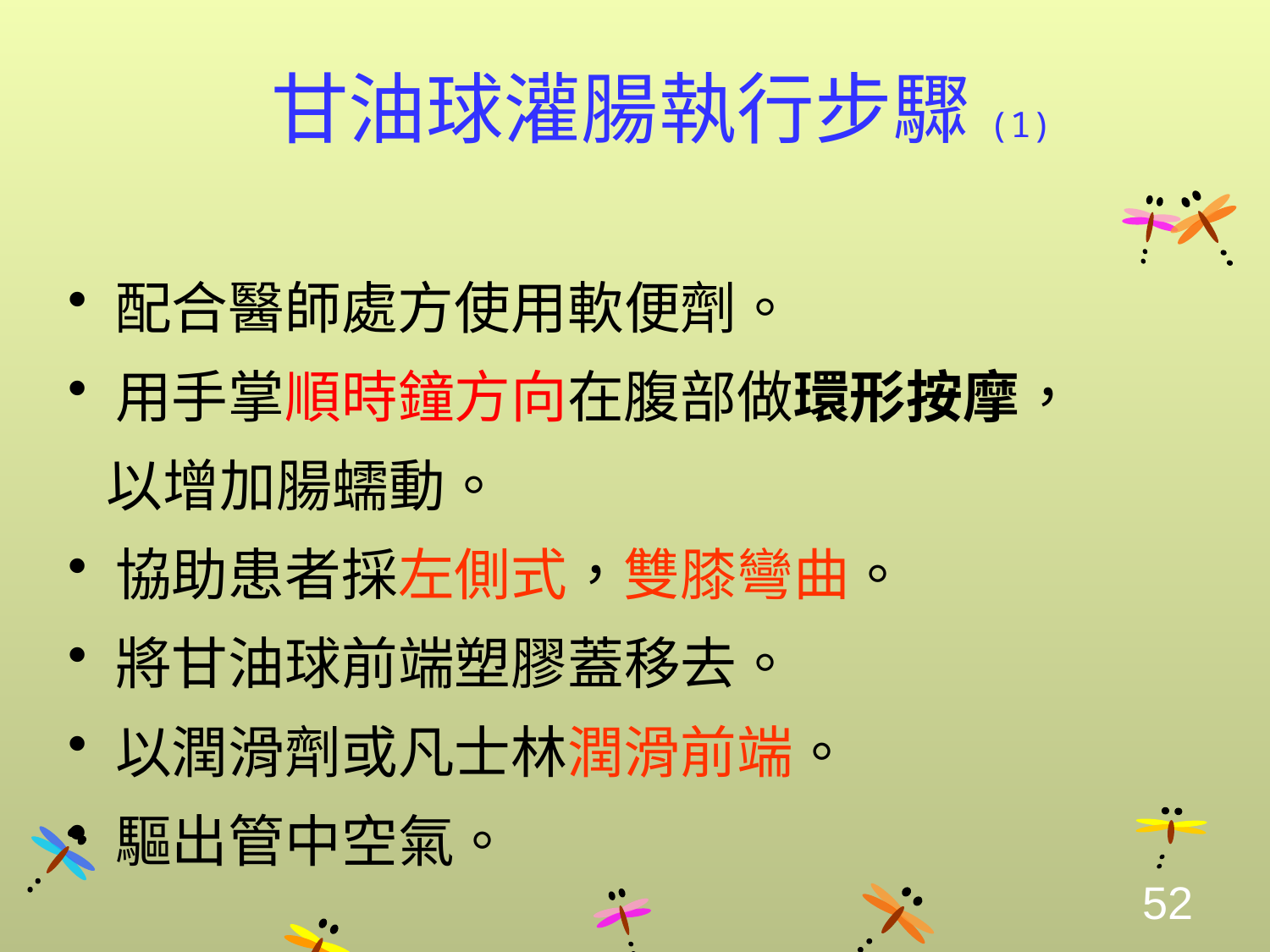

甘油球灌腸執行步驟(1)
配合醫師處方使用軟便劑。
用手掌順時鐘方向在腹部做環形按摩，
  以增加腸蠕動。
協助患者採左側式，雙膝彎曲。
將甘油球前端塑膠蓋移去。
以潤滑劑或凡士林潤滑前端。
驅出管中空氣。
52